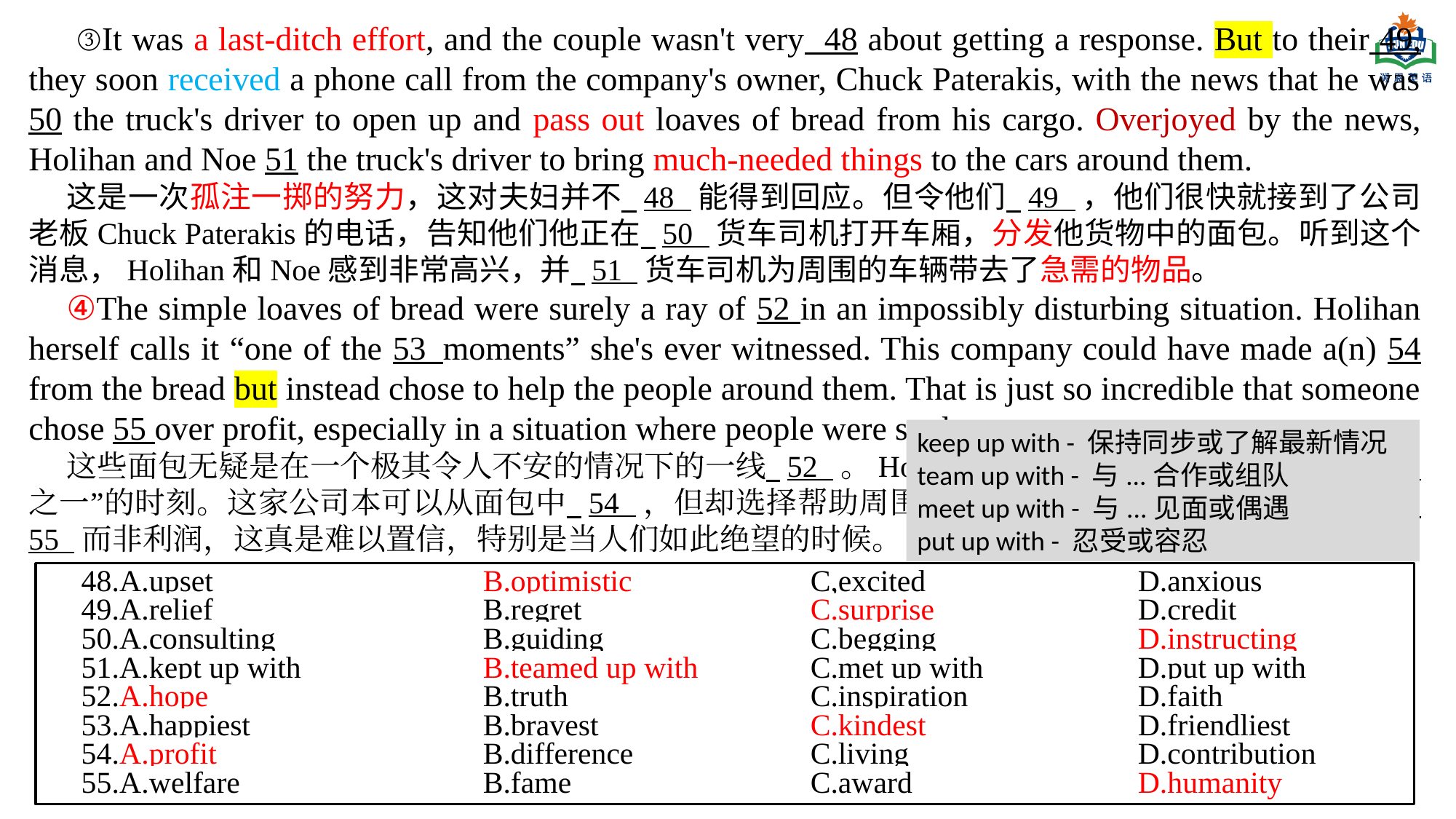

③It was a last-ditch effort, and the couple wasn't very  48 about getting a response. But to their 49, they soon received a phone call from the company's owner, Chuck Paterakis, with the news that he was 50 the truck's driver to open up and pass out loaves of bread from his cargo. Overjoyed by the news, Holihan and Noe 51 the truck's driver to bring much-needed things to the cars around them.
这是一次孤注一掷的努力，这对夫妇并不  48  能得到回应。但令他们  49  ，他们很快就接到了公司老板Chuck Paterakis的电话，告知他们他正在  50  货车司机打开车厢，分发他货物中的面包。听到这个消息，Holihan和Noe感到非常高兴，并  51  货车司机为周围的车辆带去了急需的物品。
④The simple loaves of bread were surely a ray of 52 in an impossibly disturbing situation. Holihan herself calls it “one of the 53_moments” she's ever witnessed. This company could have made a(n) 54 from the bread but instead chose to help the people around them. That is just so incredible that someone chose 55 over profit, especially in a situation where people were so desperate.
这些面包无疑是在一个极其令人不安的情况下的一线  52  。Holihan本人称这是她所见证过的“最  53  之一”的时刻。这家公司本可以从面包中  54  ，但却选择帮助周围的人。有人在这样的危急时刻选择了  55  而非利润，这真是难以置信，特别是当人们如此绝望的时候。
keep up with - 保持同步或了解最新情况
team up with - 与...合作或组队
meet up with - 与...见面或偶遇
put up with - 忍受或容忍
48.A.upset			B.optimistic		C,excited		D.anxious
49.A.relief			B.regret			C.surprise		D.credit
50.A.consulting		B.guiding		C.begging		D.instructing
51.A.kept up with		B.teamed up with		C.met up with		D.put up with
52.A.hope			B.truth			C.inspiration		D.faith
53.A.happiest			B.bravest		C.kindest		D.friendliest
54.A.profit			B.difference		C.living			D.contribution
55.A.welfare			B.fame			C.award			D.humanity